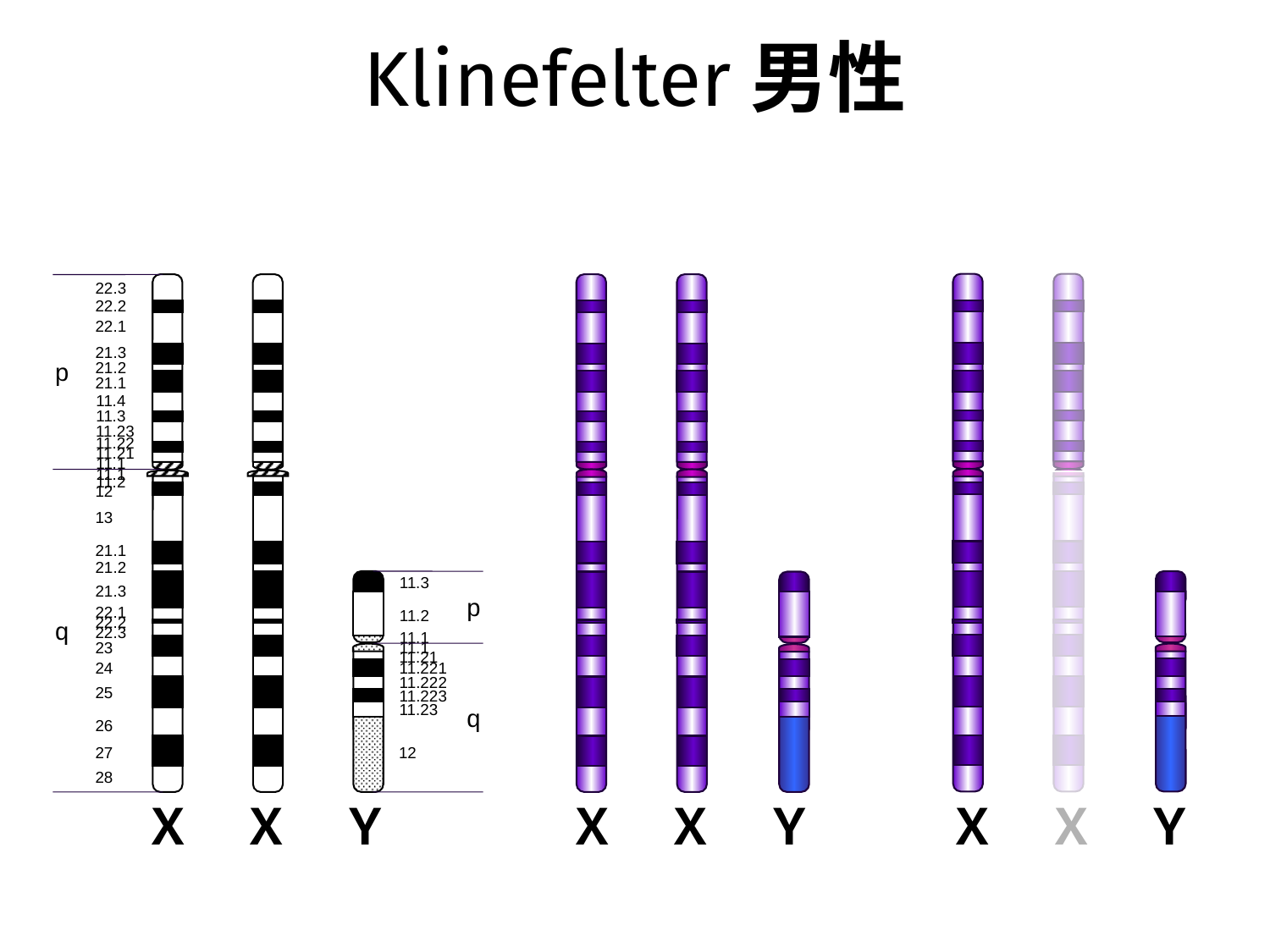

# Klinefelter男性
22.3

22.2
22.1
21.3
p
21.2
21.1
11.4
11.3
11.23
11.22
11.21
11.1
11.1
11.2

12
13
21.1
21.2
11.3

p
11.2
11.1
11.1
11.21

11.221
11.222
11.223
11.23
q
12

21.3
22.1
22.2
q
22.3
23
24
25
26
27
28
Ｘ　Ｘ　Ｙ
Ｘ　Ｘ　Ｙ
Ｘ　Ｘ　Ｙ